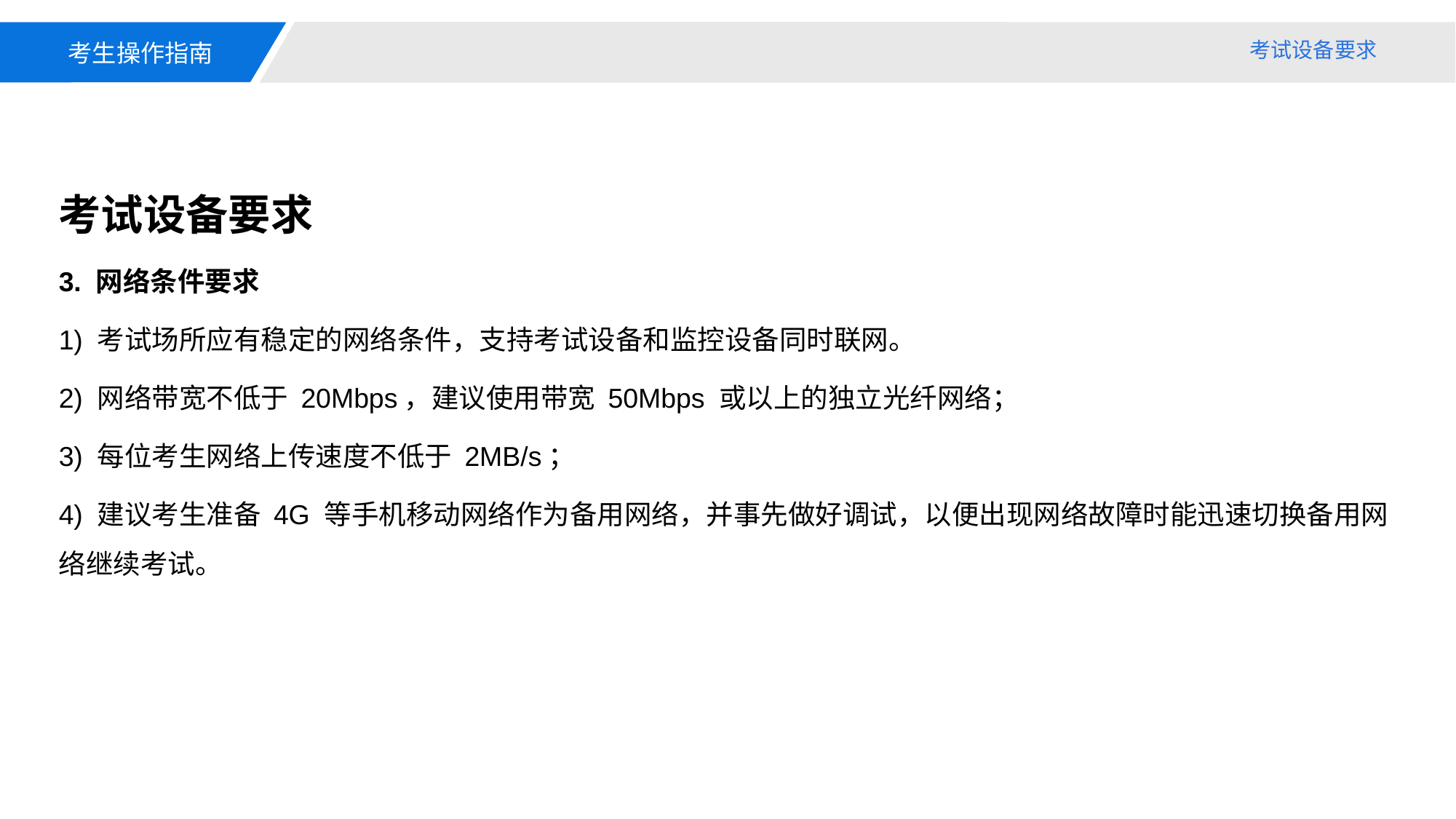

考生操作指南

考试设备要求

考试设备要求
3. 网络条件要求
1) 考试场所应有稳定的网络条件，支持考试设备和监控设备同时联网。
2) 网络带宽不低于 20Mbps，建议使用带宽 50Mbps 或以上的独立光纤网络；
3) 每位考生网络上传速度不低于 2MB/s；
4) 建议考生准备 4G 等手机移动网络作为备用网络，并事先做好调试，以便出现网络故障时能迅速切换备用网络继续考试。